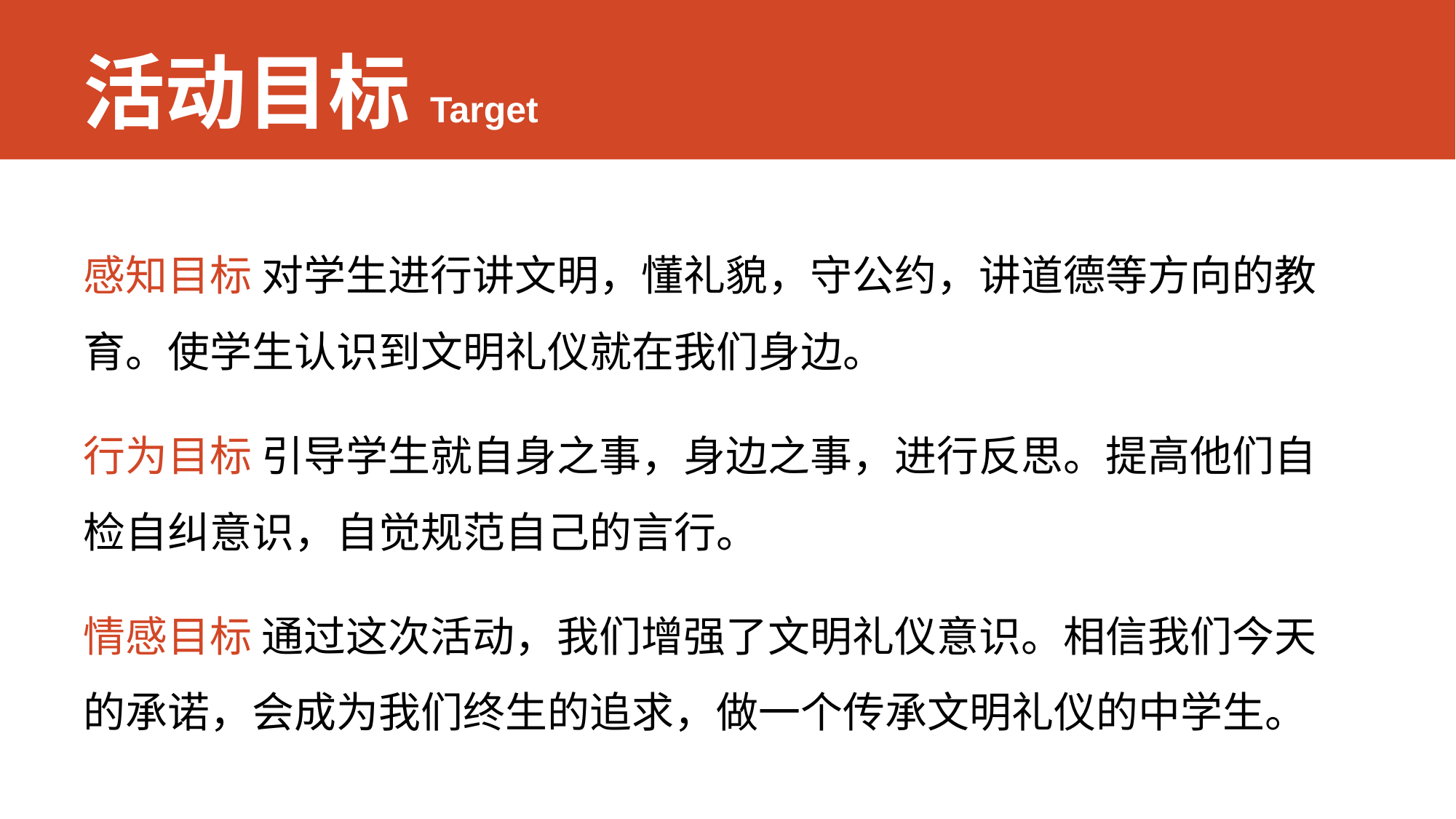

# 活动目标Target
感知目标 对学生进行讲文明，懂礼貌，守公约，讲道德等方向的教育。使学生认识到文明礼仪就在我们身边。
行为目标 引导学生就自身之事，身边之事，进行反思。提高他们自检自纠意识，自觉规范自己的言行。
情感目标 通过这次活动，我们增强了文明礼仪意识。相信我们今天的承诺，会成为我们终生的追求，做一个传承文明礼仪的中学生。